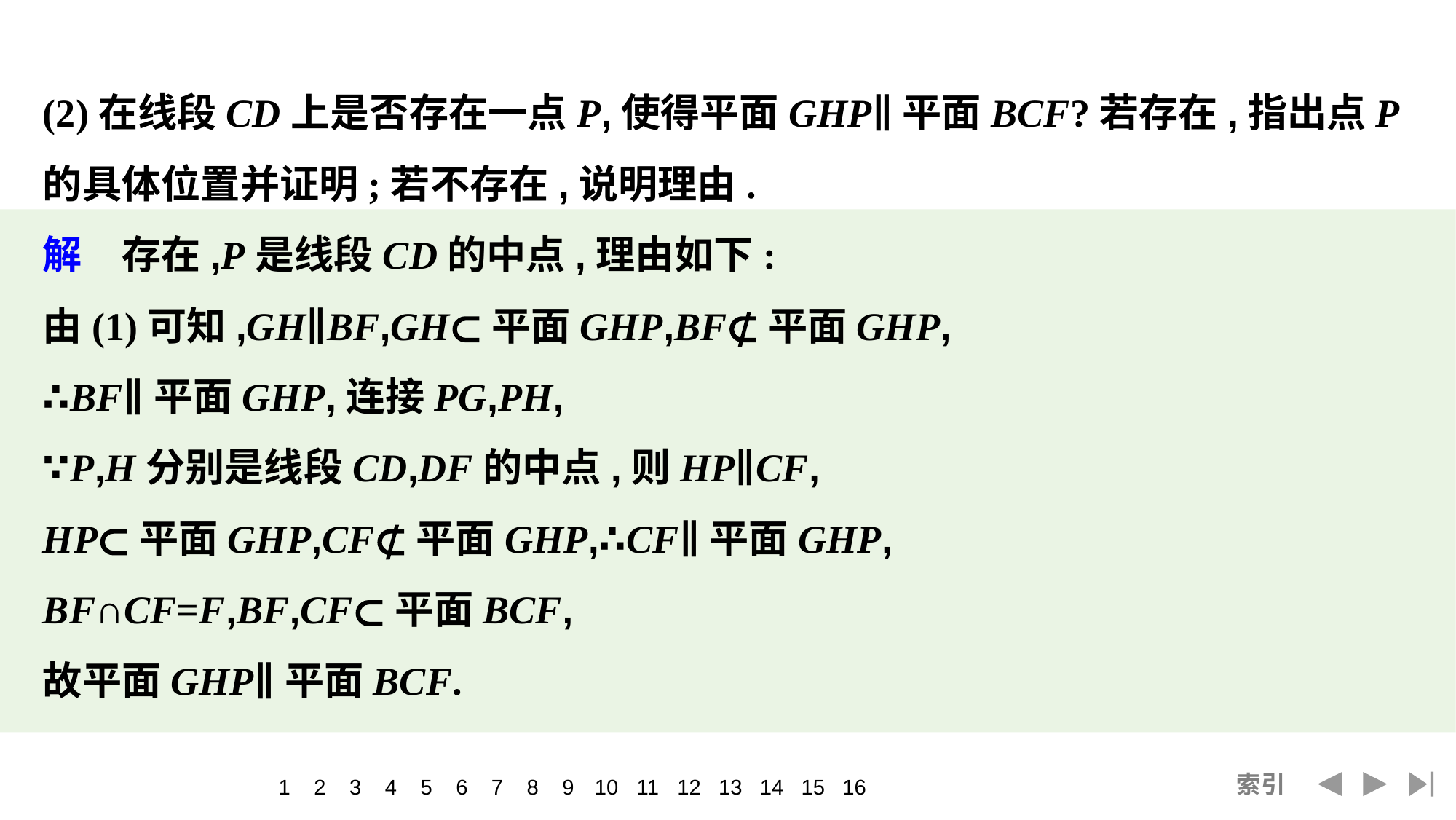

(2)在线段CD上是否存在一点P,使得平面GHP∥平面BCF?若存在,指出点P的具体位置并证明;若不存在,说明理由.
解　存在,P是线段CD的中点,理由如下:
由(1)可知,GH∥BF,GH⊂平面GHP,BF⊄平面GHP,
∴BF∥平面GHP,连接PG,PH,
∵P,H分别是线段CD,DF的中点,则HP∥CF,
HP⊂平面GHP,CF⊄平面GHP,∴CF∥平面GHP,
BF∩CF=F,BF,CF⊂平面BCF,
故平面GHP∥平面BCF.